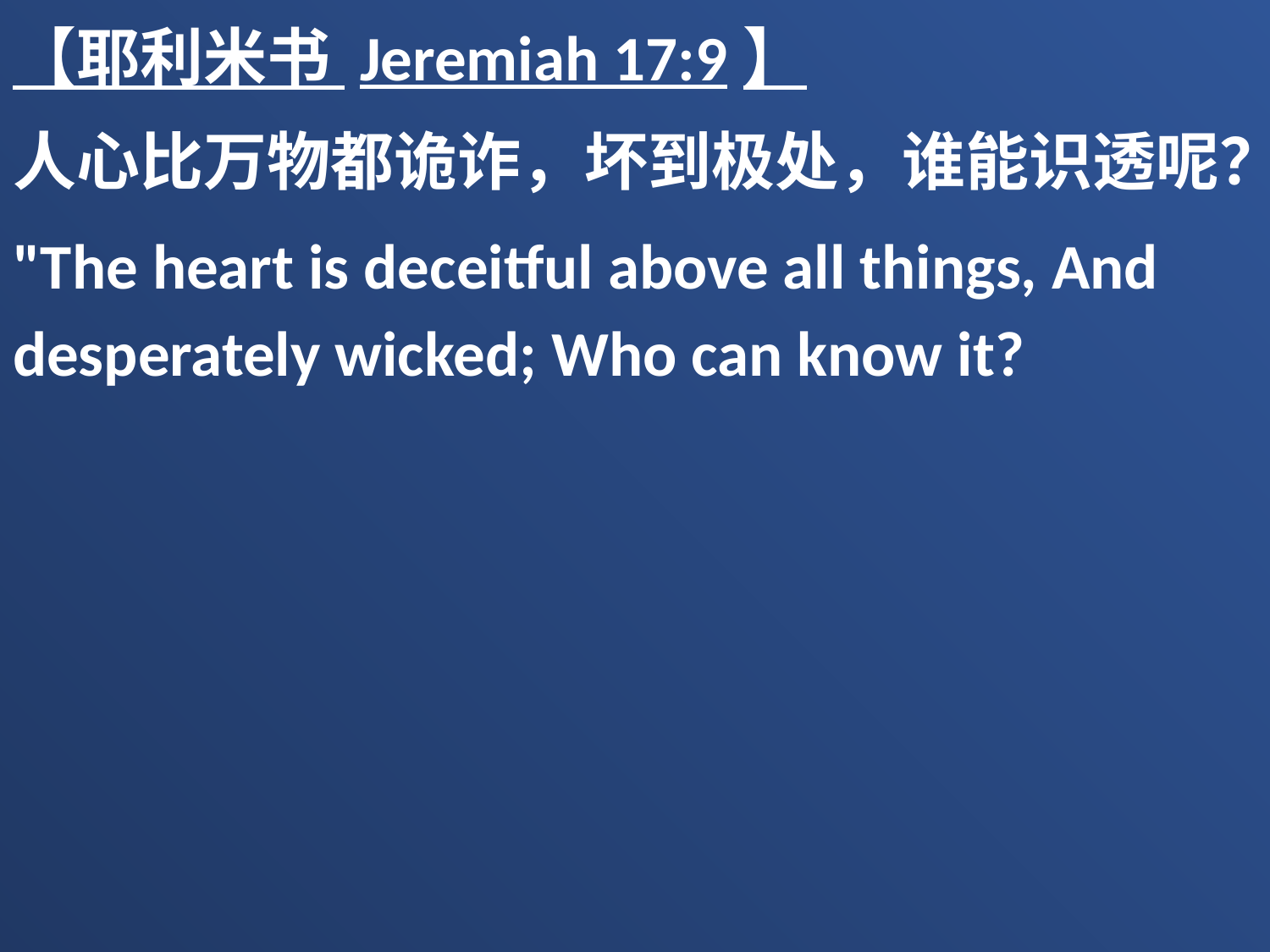

【耶利米书 Jeremiah 17:9】
人心比万物都诡诈，坏到极处，谁能识透呢？
"The heart is deceitful above all things, And desperately wicked; Who can know it?